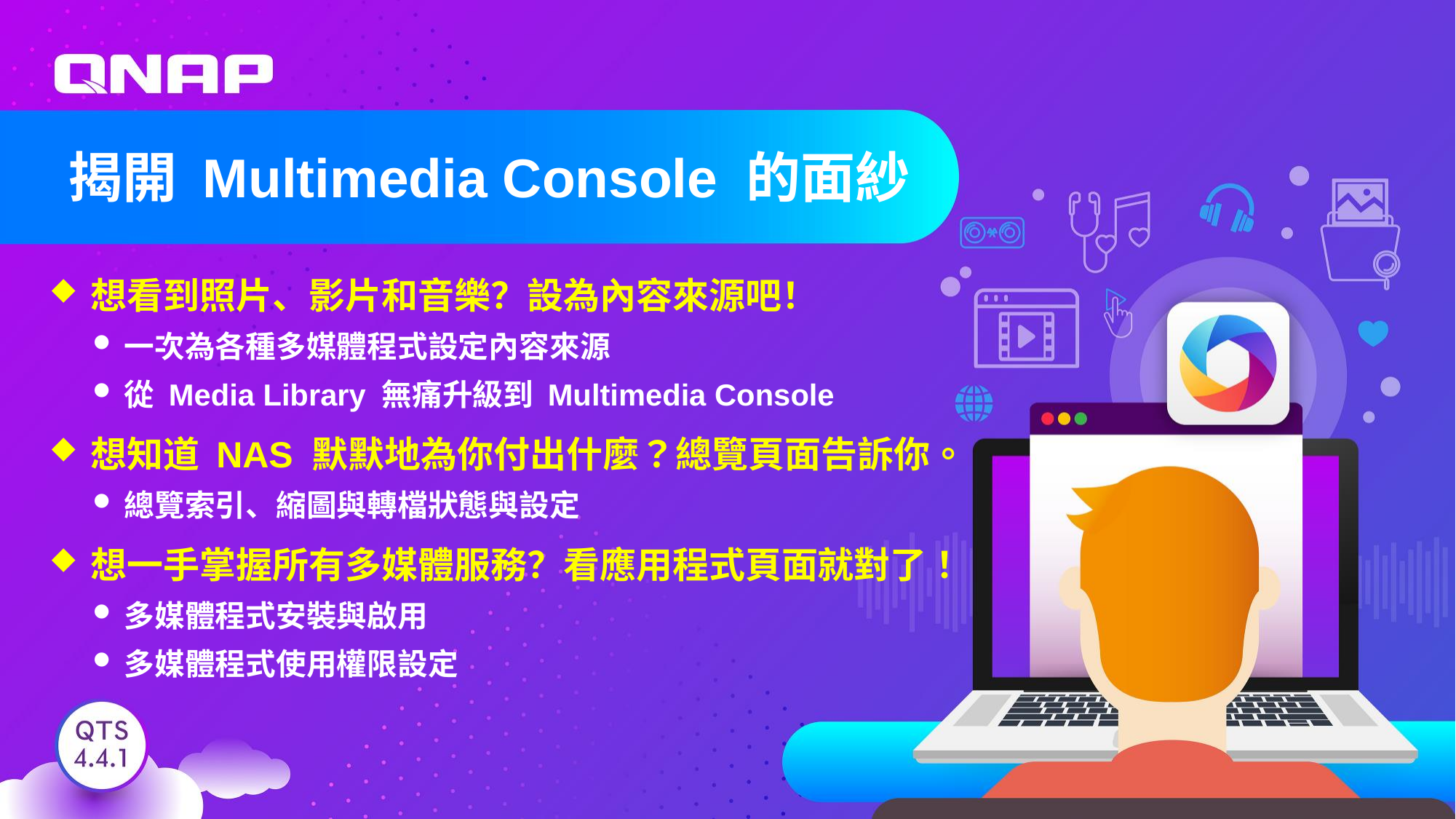

# 揭開 Multimedia Console 的面紗
想看到照片、影片和音樂？設為內容來源吧！
一次為各種多媒體程式設定內容來源
從 Media Library 無痛升級到 Multimedia Console
想知道 NAS 默默地為你付出什麼？總覽頁面告訴你。
總覽索引、縮圖與轉檔狀態與設定
想一手掌握所有多媒體服務？看應用程式頁面就對了！
多媒體程式安裝與啟用
多媒體程式使用權限設定